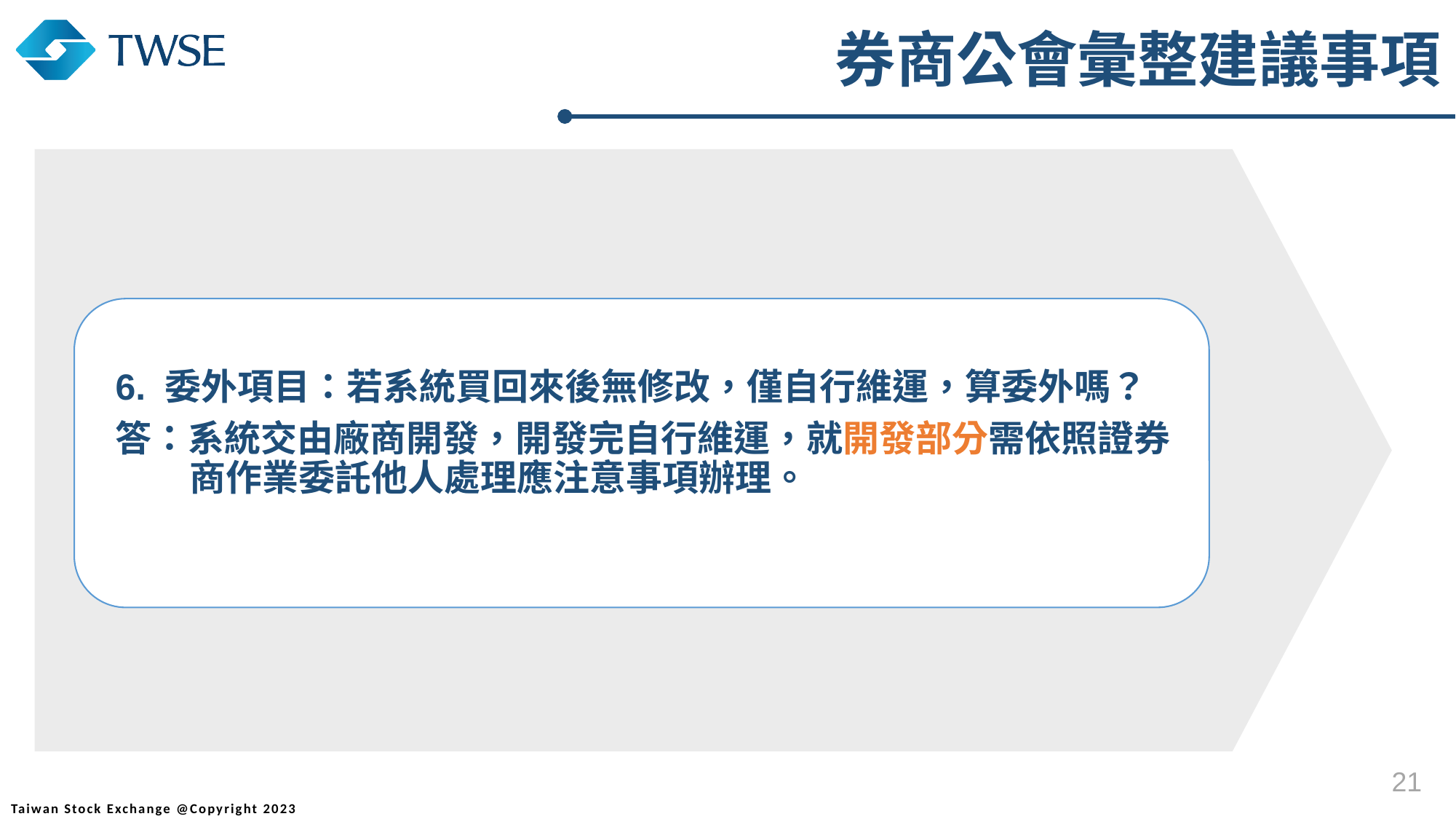

券商公會彙整建議事項

6. 委外項目：若系統買回來後無修改，僅自行維運，算委外嗎？
答：系統交由廠商開發，開發完自行維運，就開發部分需依照證券商作業委託他人處理應注意事項辦理。

21